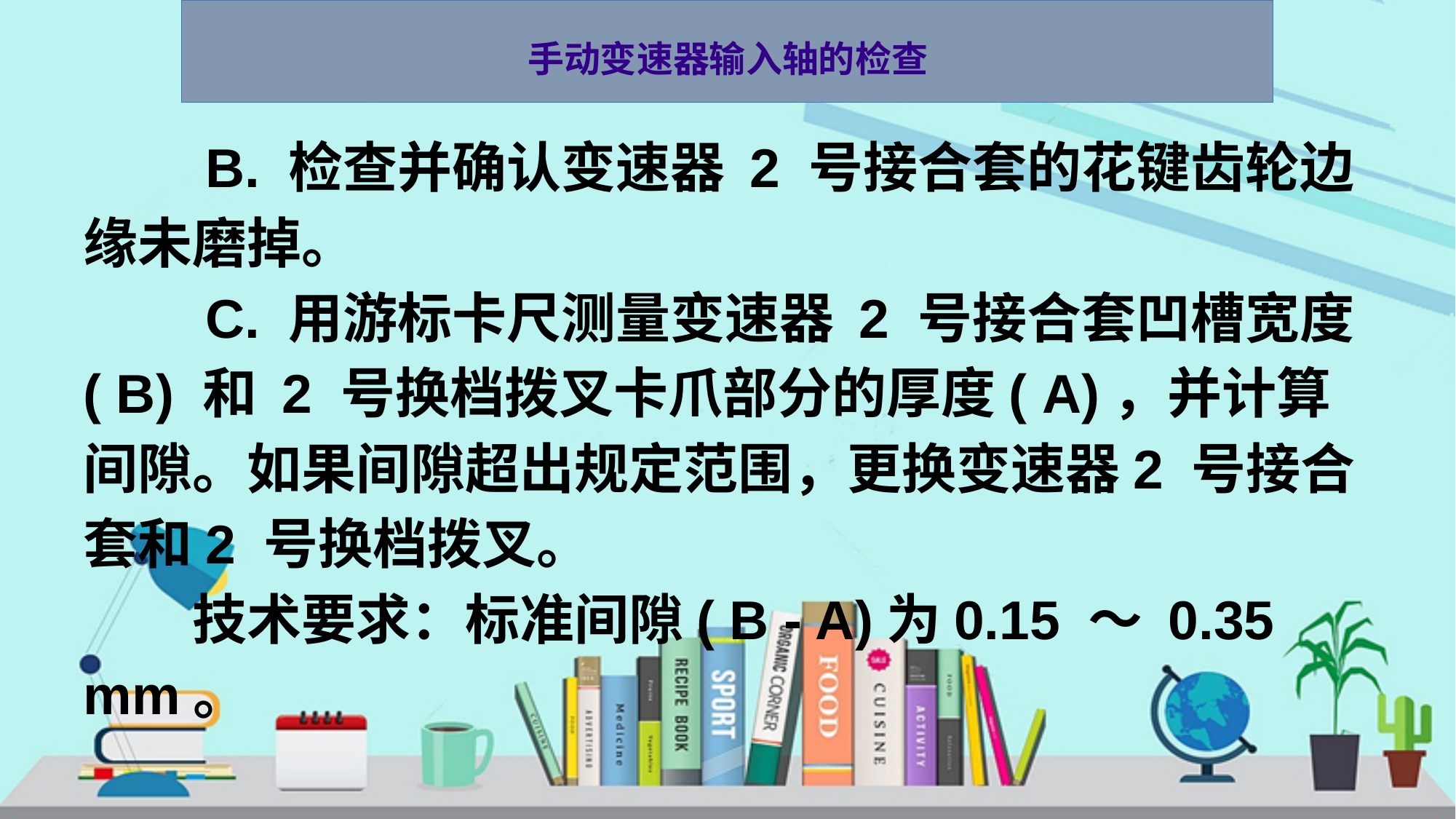

手动变速器输入轴的检查

　　B. 检查并确认变速器 2 号接合套的花键齿轮边缘未磨掉。
　　C. 用游标卡尺测量变速器 2 号接合套凹槽宽度( B) 和 2 号换档拨叉卡爪部分的厚度( A)，并计算间隙。如果间隙超出规定范围，更换变速器2 号接合套和2 号换档拨叉。
　　技术要求：标准间隙( B - A)为0.15 ～ 0.35 mm。